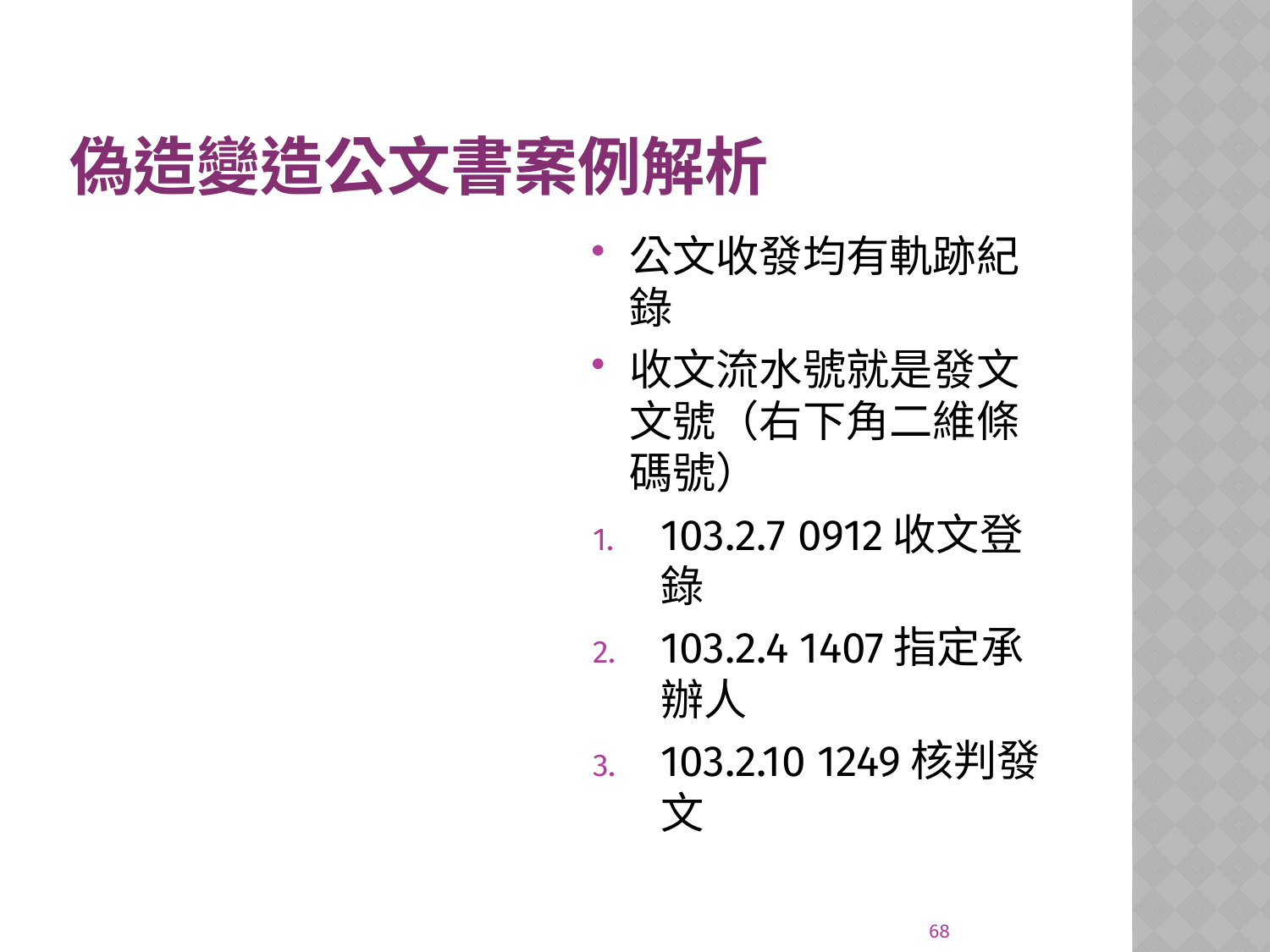

# 偽造變造公文書案例解析

公文收發均有軌跡紀錄
收文流水號就是發文文號（右下角二維條碼號）
103.2.7 0912收文登錄
103.2.4 1407指定承辦人
103.2.10 1249核判發文
68